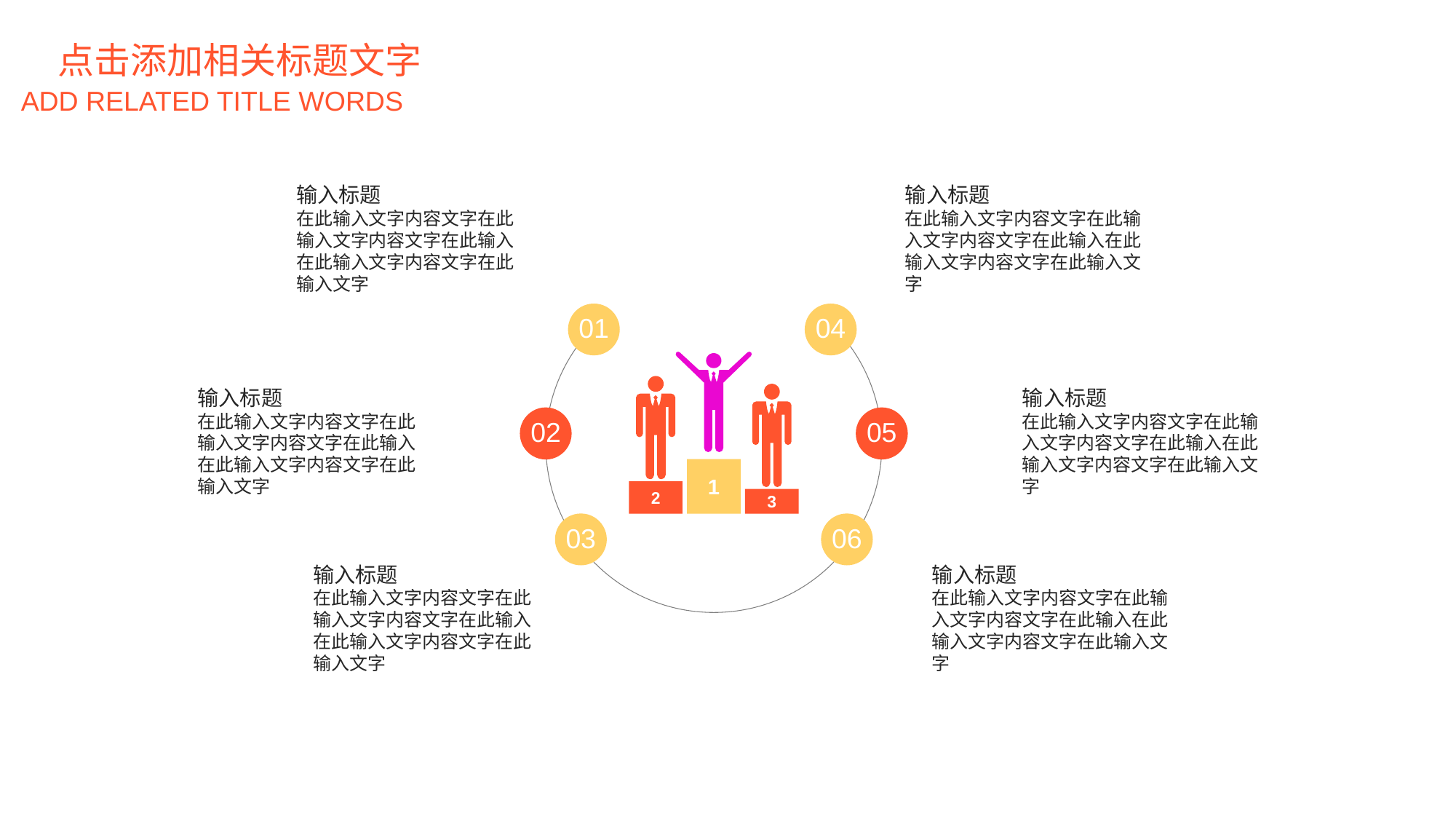

点击添加相关标题文字
ADD RELATED TITLE WORDS
输入标题
在此输入文字内容文字在此输入文字内容文字在此输入在此输入文字内容文字在此输入文字
输入标题
在此输入文字内容文字在此输入文字内容文字在此输入在此输入文字内容文字在此输入文字
01
04

输入标题
在此输入文字内容文字在此输入文字内容文字在此输入在此输入文字内容文字在此输入文字
输入标题
在此输入文字内容文字在此输入文字内容文字在此输入在此输入文字内容文字在此输入文字

02
05
1
2
3
03
06
输入标题
在此输入文字内容文字在此输入文字内容文字在此输入在此输入文字内容文字在此输入文字
输入标题
在此输入文字内容文字在此输入文字内容文字在此输入在此输入文字内容文字在此输入文字